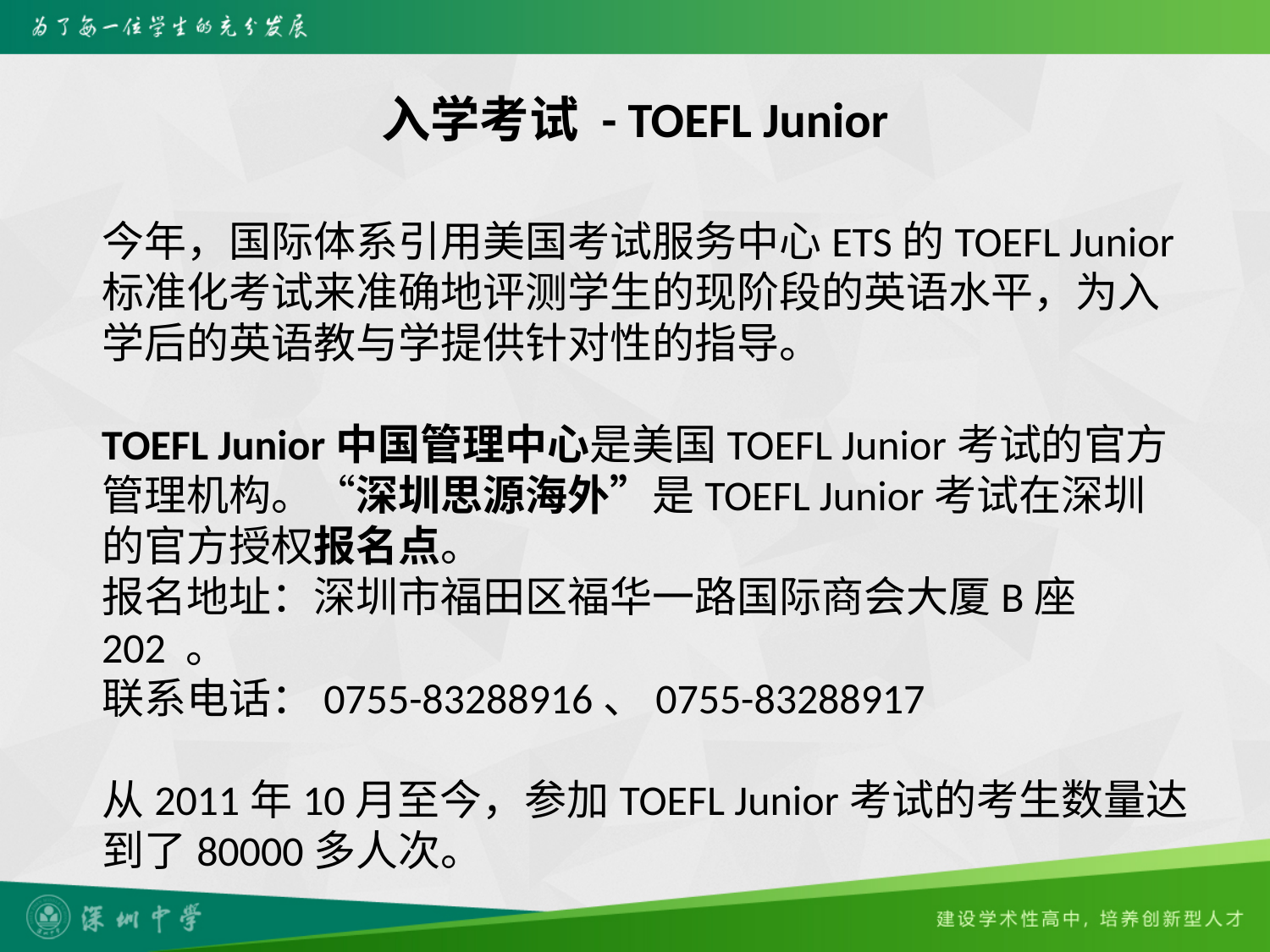

# 入学考试 - TOEFL Junior
今年，国际体系引用美国考试服务中心ETS的TOEFL Junior标准化考试来准确地评测学生的现阶段的英语水平，为入学后的英语教与学提供针对性的指导。

TOEFL Junior中国管理中心是美国TOEFL Junior考试的官方管理机构。“深圳思源海外”是TOEFL Junior考试在深圳的官方授权报名点。
报名地址：深圳市福田区福华一路国际商会大厦B座202 。
联系电话：0755-83288916、0755-83288917

从2011年10月至今，参加TOEFL Junior考试的考生数量达到了80000多人次。